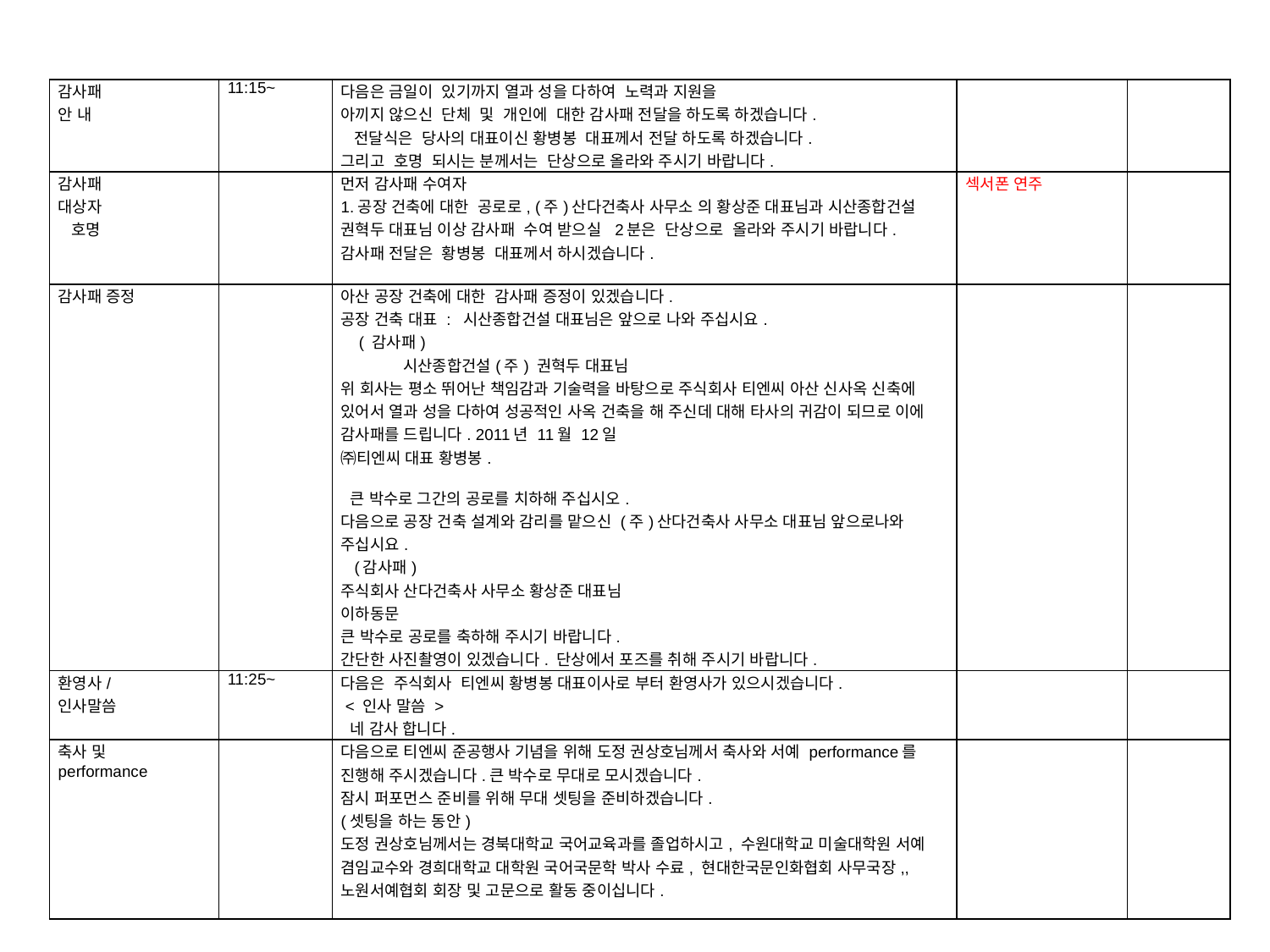

| 감사패 안 내 | 11:15~ | 다음은 금일이 있기까지 열과 성을 다하여 노력과 지원을 아끼지 않으신 단체 및 개인에 대한 감사패 전달을 하도록 하겠습니다. 전달식은 당사의 대표이신 황병봉 대표께서 전달 하도록 하겠습니다. 그리고 호명 되시는 분께서는 단상으로 올라와 주시기 바랍니다. |  |  |
| --- | --- | --- | --- | --- |
| 감사패 대상자 호명 |  | 먼저 감사패 수여자 1.공장 건축에 대한 공로로, (주)산다건축사 사무소 의 황상준 대표님과 시산종합건설 권혁두 대표님 이상 감사패 수여 받으실 2분은 단상으로 올라와 주시기 바랍니다. 감사패 전달은 황병봉 대표께서 하시겠습니다. | 섹서폰 연주 |  |
| 감사패 증정 |  | 아산 공장 건축에 대한 감사패 증정이 있겠습니다. 공장 건축 대표 : 시산종합건설 대표님은 앞으로 나와 주십시요. ( 감사패) 시산종합건설(주) 권혁두 대표님 위 회사는 평소 뛰어난 책임감과 기술력을 바탕으로 주식회사 티엔씨 아산 신사옥 신축에 있어서 열과 성을 다하여 성공적인 사옥 건축을 해 주신데 대해 타사의 귀감이 되므로 이에 감사패를 드립니다. 2011년 11월 12일 ㈜티엔씨 대표 황병봉. 큰 박수로 그간의 공로를 치하해 주십시오. 다음으로 공장 건축 설계와 감리를 맡으신 (주)산다건축사 사무소 대표님 앞으로나와 주십시요. (감사패) 주식회사 산다건축사 사무소 황상준 대표님 이하동문 큰 박수로 공로를 축하해 주시기 바랍니다. 간단한 사진촬영이 있겠습니다. 단상에서 포즈를 취해 주시기 바랍니다. |  |  |
| 환영사/ 인사말씀 | 11:25~ | 다음은 주식회사 티엔씨 황병봉 대표이사로 부터 환영사가 있으시겠습니다. < 인사 말씀 > 네 감사 합니다. |  |  |
| 축사 및 performance |  | 다음으로 티엔씨 준공행사 기념을 위해 도정 권상호님께서 축사와 서예 performance를 진행해 주시겠습니다.큰 박수로 무대로 모시겠습니다. 잠시 퍼포먼스 준비를 위해 무대 셋팅을 준비하겠습니다. (셋팅을 하는 동안) 도정 권상호님께서는 경북대학교 국어교육과를 졸업하시고, 수원대학교 미술대학원 서예 겸임교수와 경희대학교 대학원 국어국문학 박사 수료, 현대한국문인화협회 사무국장,,노원서예협회 회장 및 고문으로 활동 중이십니다. |  |  |